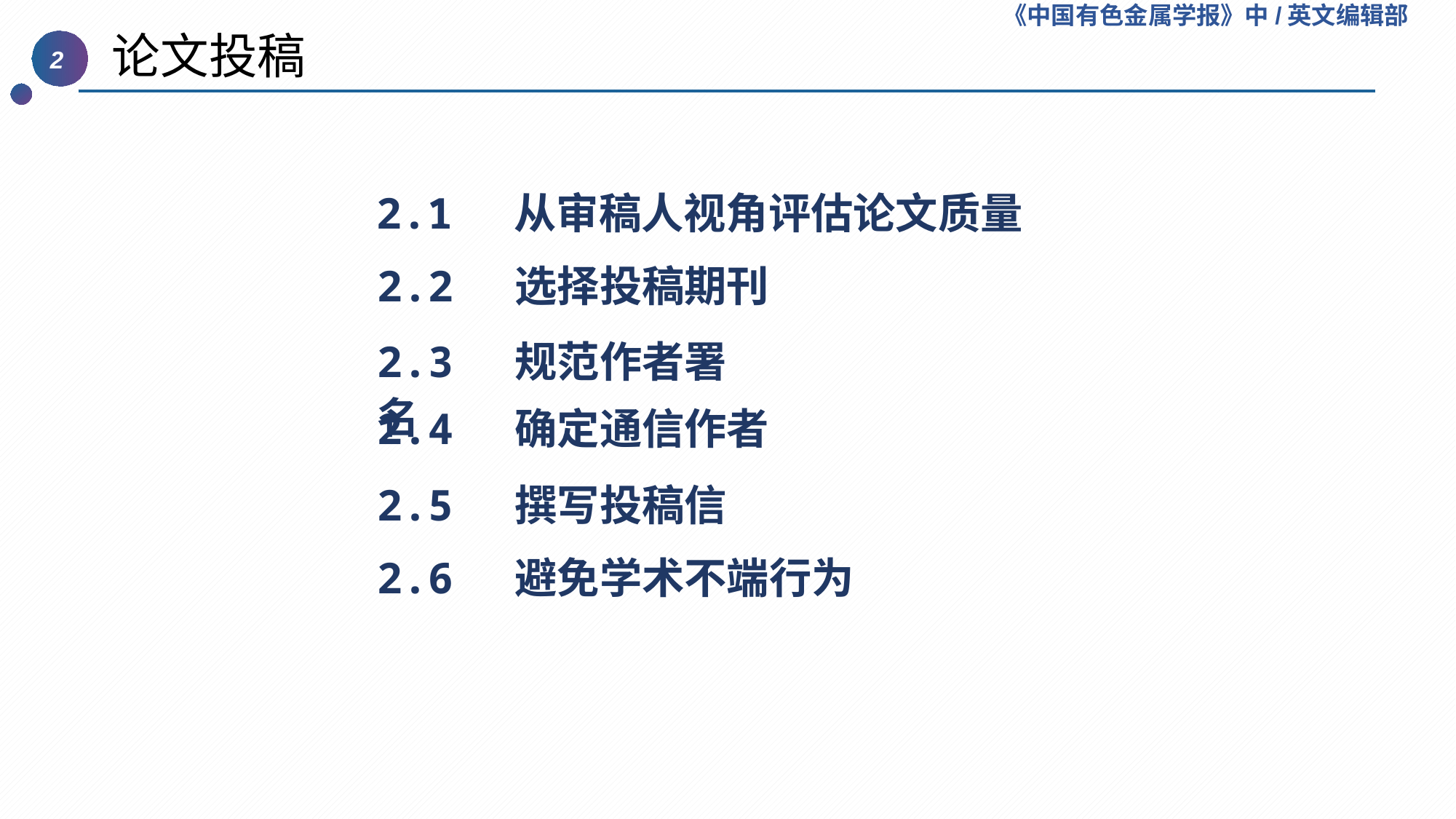

《中国有色金属学报》中/英文编辑部
      论文投稿

2

2.1  从审稿人视角评估论文质量
2.2  选择投稿期刊
2.3  规范作者署名
2.4  确定通信作者
2.5  撰写投稿信
2.6  避免学术不端行为